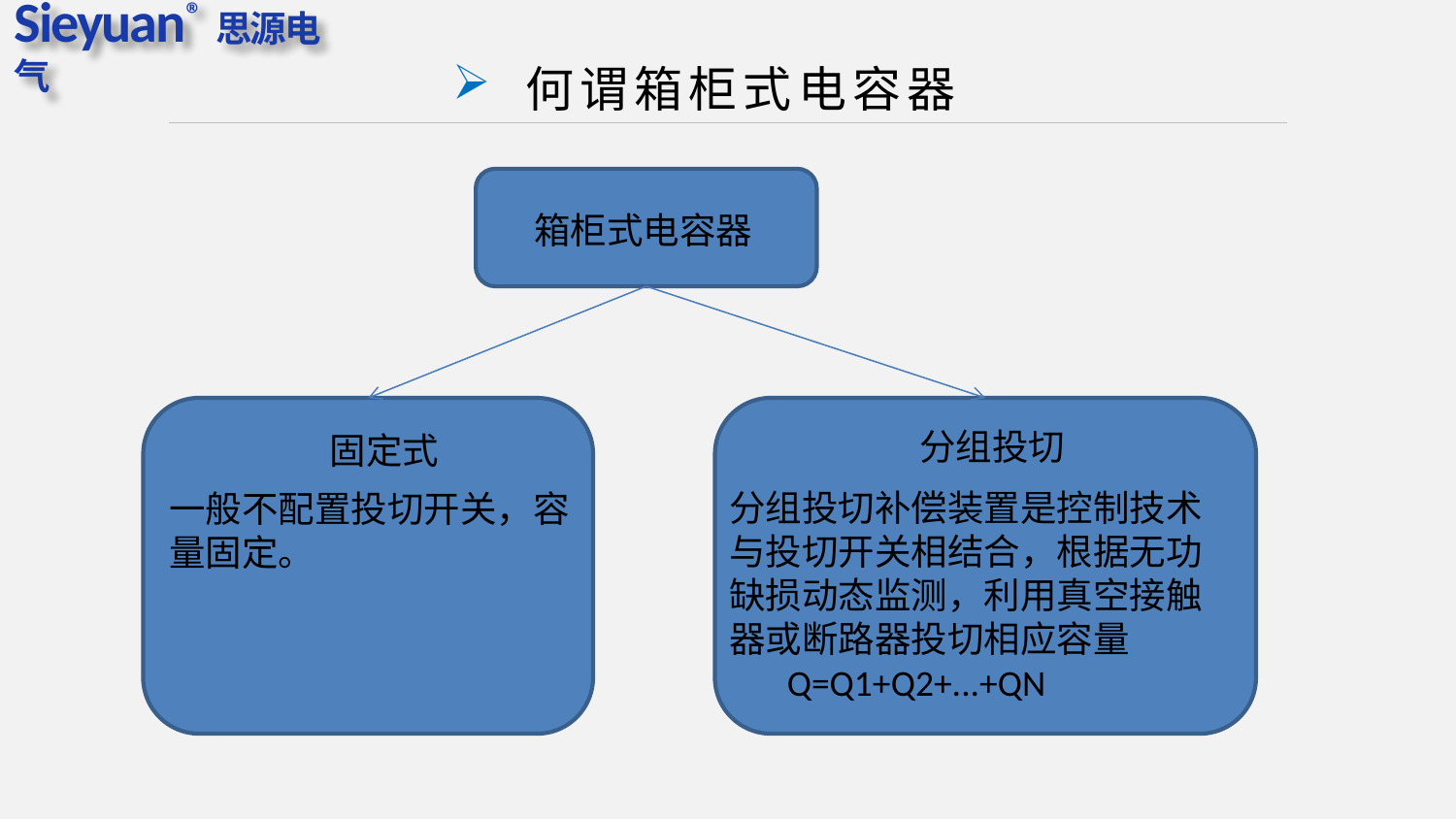

何谓箱柜式电容器

箱柜式电容器

分组投切

固定式
分组投切补偿装置是控制技术与投切开关相结合，根据无功缺损动态监测，利用真空接触器或断路器投切相应容量
       Q=Q1+Q2+...+QN
一般不配置投切开关，容量固定。